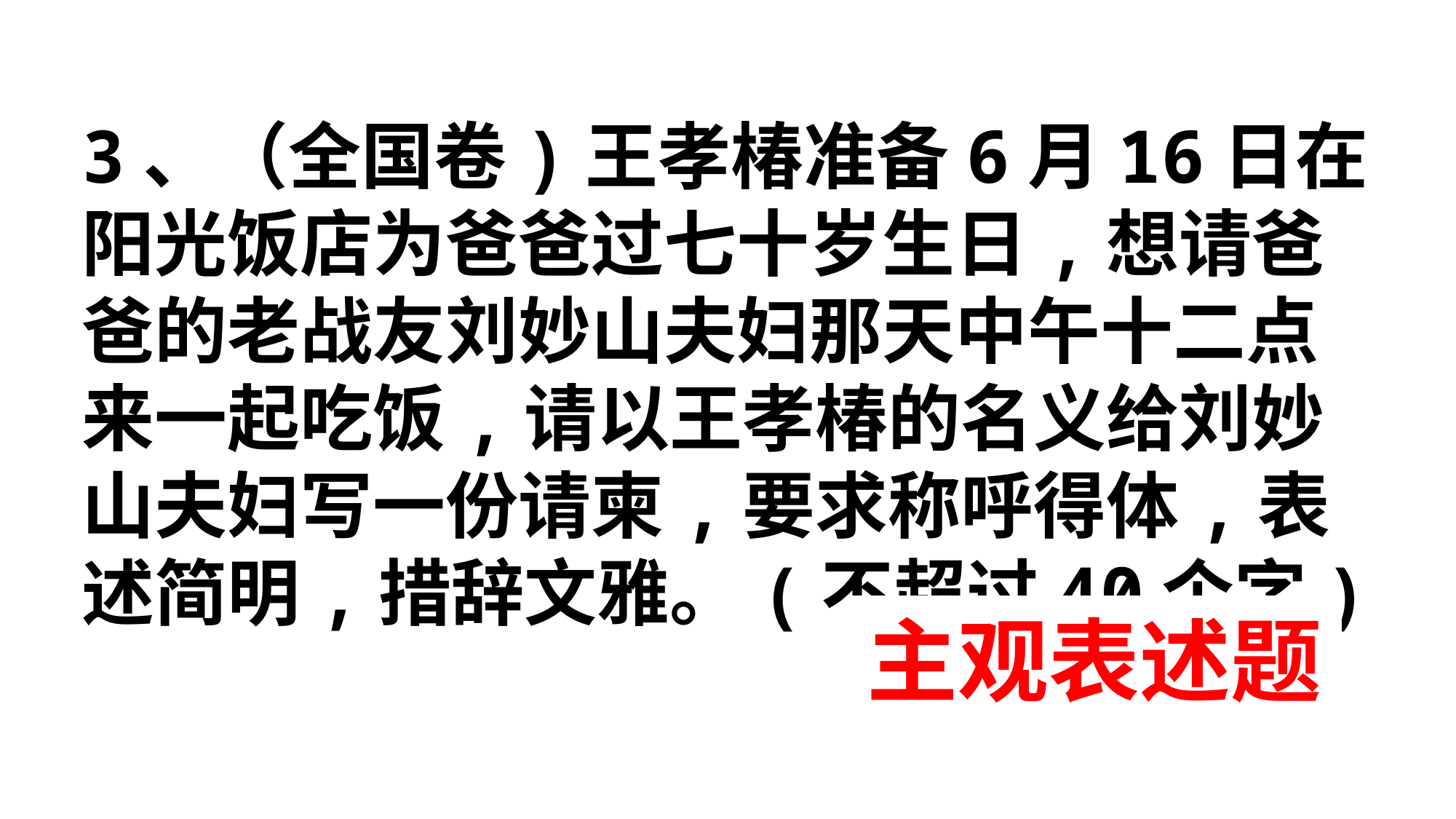

3、（全国卷)王孝椿准备6月16日在阳光饭店为爸爸过七十岁生日,想请爸爸的老战友刘妙山夫妇那天中午十二点来一起吃饭,请以王孝椿的名义给刘妙山夫妇写一份请柬,要求称呼得体,表述简明,措辞文雅。(不超过40个字)
主观表述题